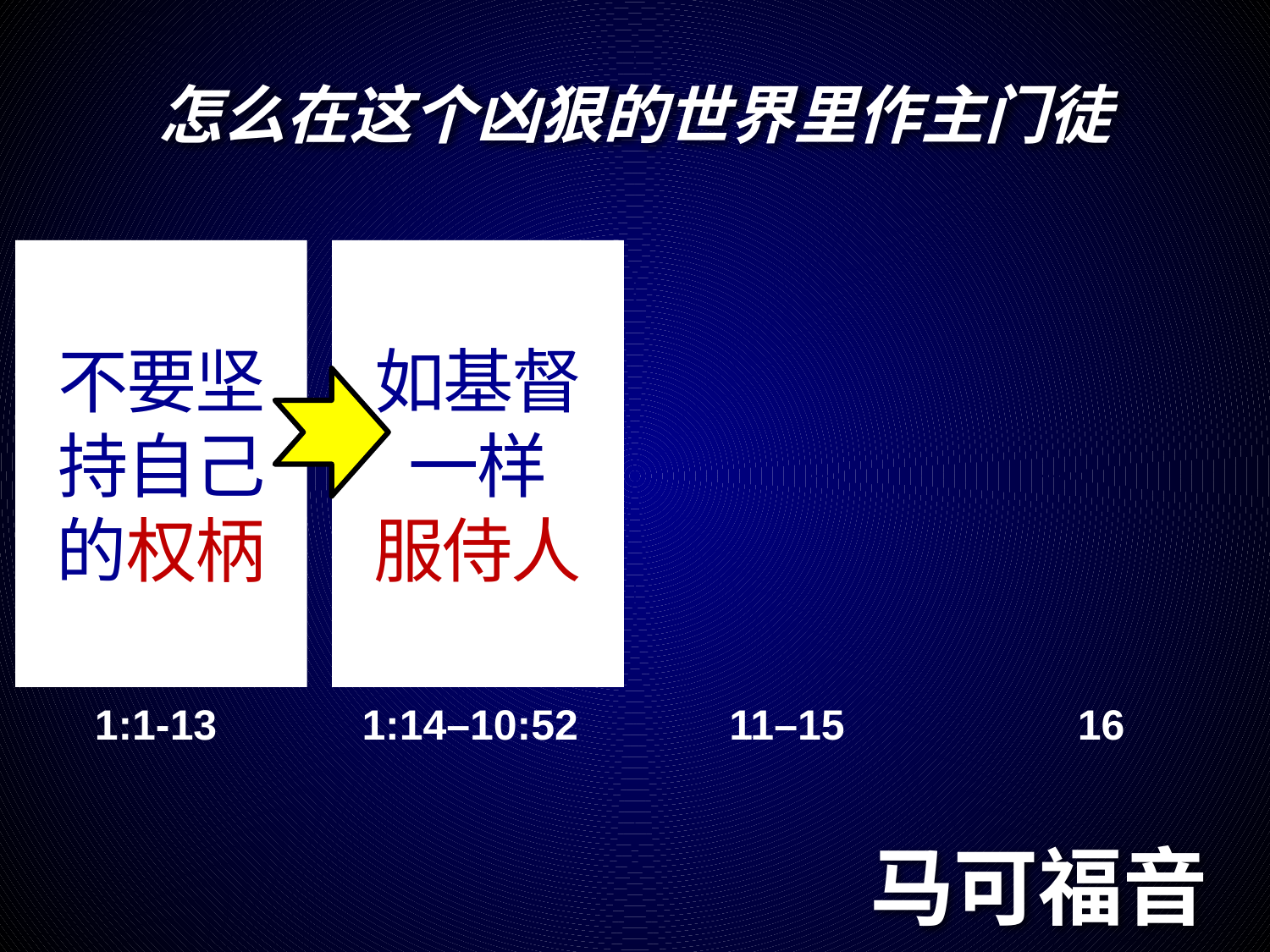

# 怎么在这个凶狠的世界里作主门徒
不要坚持自己的权柄
如基督一样
服侍人

| 1:1-13 | 1:14–10:52 | 11–15 | 16 |
| --- | --- | --- | --- |
马可福音